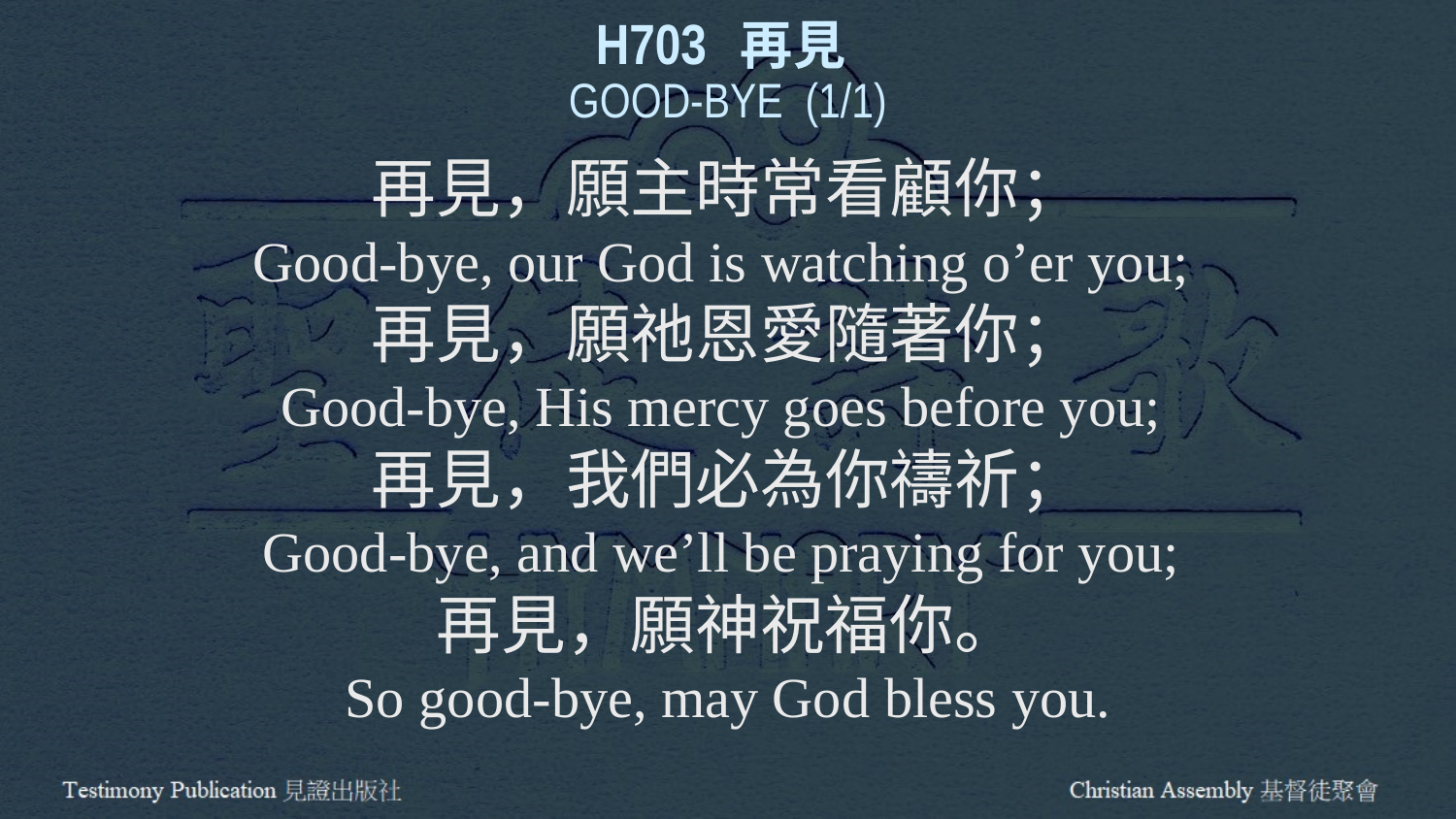

H703  再見
GOOD-BYE  (1/1)
再見，願主時常看顧你；
Good-bye, our God is watching o’er you;
再見，願祂恩愛隨著你；
Good-bye, His mercy goes before you;
再見，我們必為你禱祈；
Good-bye, and we’ll be praying for you;
再見，願神祝福你。
So good-bye, may God bless you.